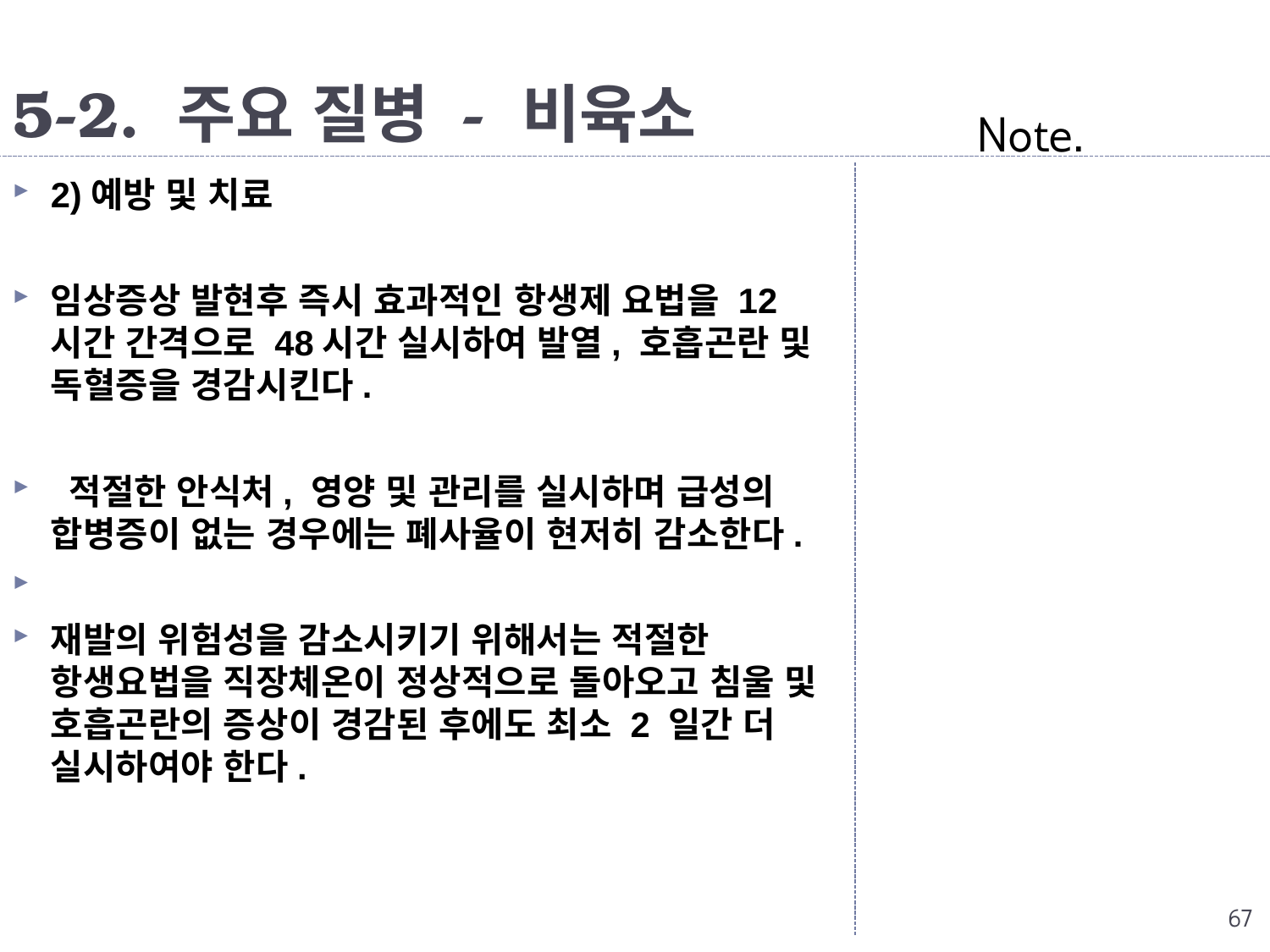

# 5-2. 주요 질병 - 비육소
Note.

2)예방 및 치료

임상증상 발현후 즉시 효과적인 항생제 요법을 12시간 간격으로 48시간 실시하여 발열, 호흡곤란 및 독혈증을 경감시킨다.

 적절한 안식처, 영양 및 관리를 실시하며 급성의 합병증이 없는 경우에는 폐사율이 현저히 감소한다.

재발의 위험성을 감소시키기 위해서는 적절한 항생요법을 직장체온이 정상적으로 돌아오고 침울 및 호흡곤란의 증상이 경감된 후에도 최소 2 일간 더 실시하여야 한다.
67